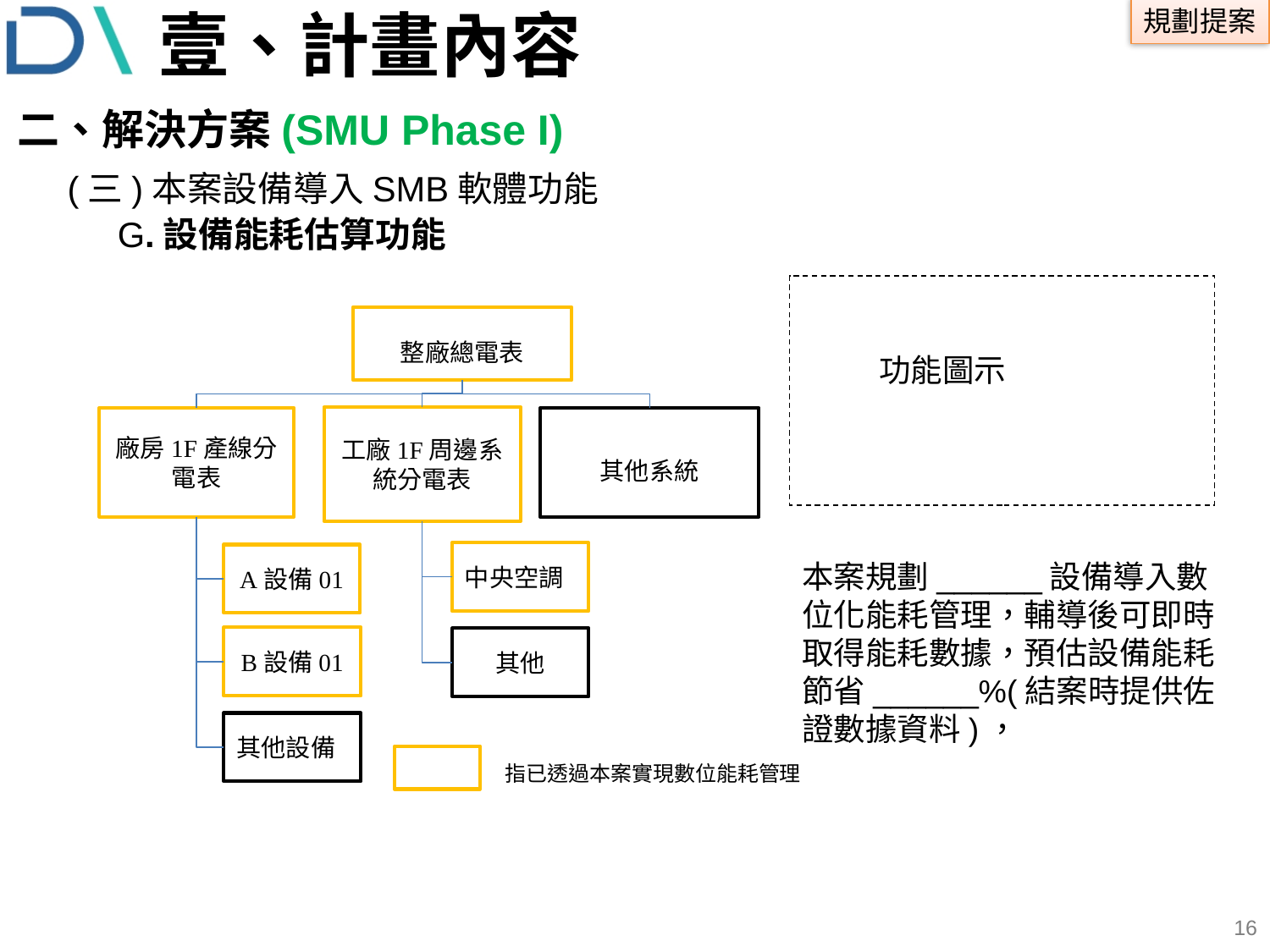

# 壹、計畫內容
二、解決方案(SMU Phase I)

(三)本案設備導入SMB軟體功能
G.設備能耗估算功能

整廠總電表
工廠1F周邊系統分電表
廠房1F產線分電表
其他系統
中央空調
A設備01
B設備01
其他
其他設備
指已透過本案實現數位能耗管理

功能圖示
本案規劃______設備導入數位化能耗管理，輔導後可即時取得能耗數據，預估設備能耗節省______%(結案時提供佐證數據資料)，
16